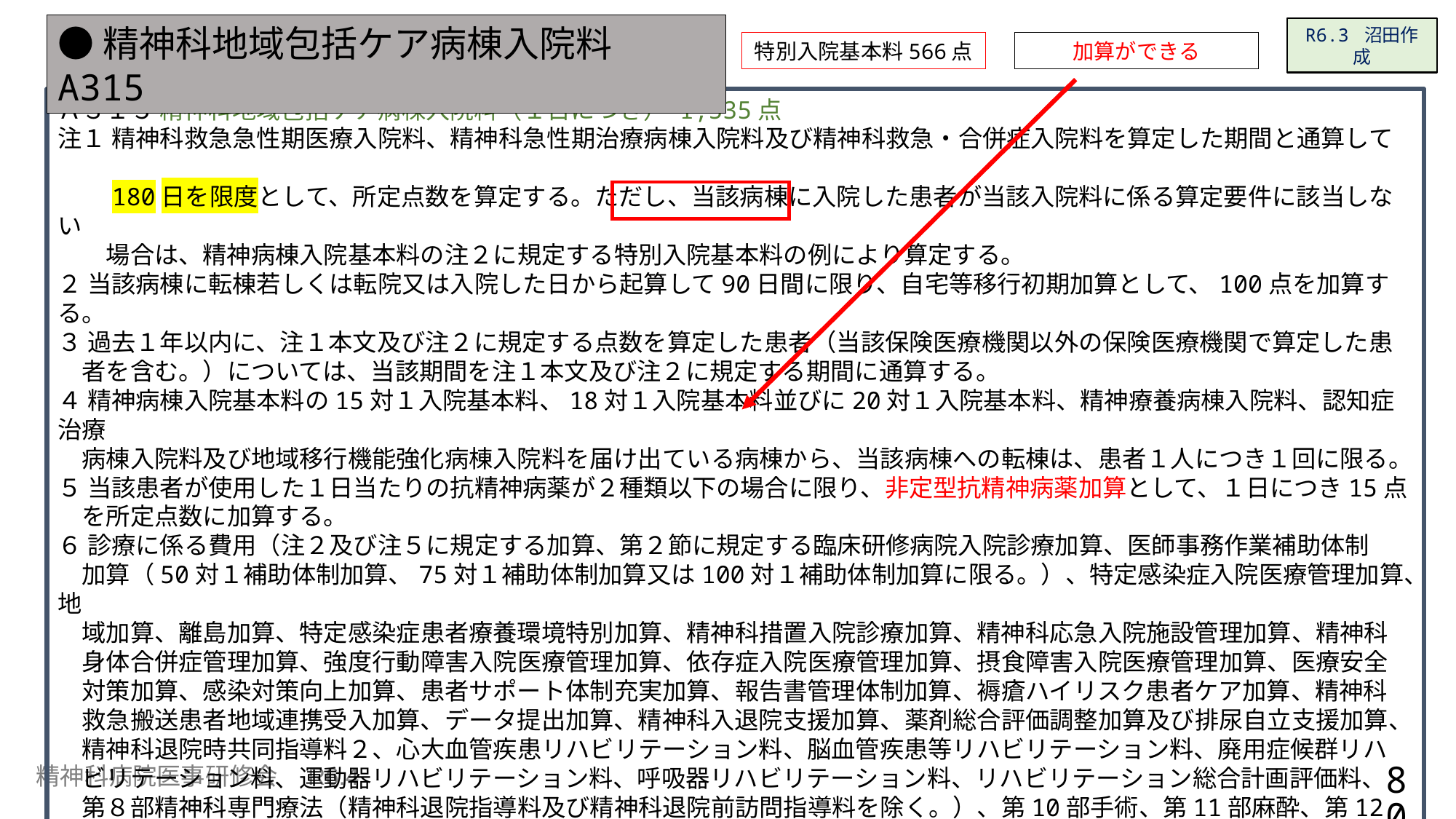

●精神科地域包括ケア病棟入院料 A315
R6.3 沼田作成
加算ができる
特別入院基本料566点
Ａ３１５ 精神科地域包括ケア病棟入院料（１日につき） 1,535点
注１ 精神科救急急性期医療入院料、精神科急性期治療病棟入院料及び精神科救急・合併症入院料を算定した期間と通算して
　　180日を限度として、所定点数を算定する。ただし、当該病棟に入院した患者が当該入院料に係る算定要件に該当しない
　　場合は、精神病棟入院基本料の注２に規定する特別入院基本料の例により算定する。
２ 当該病棟に転棟若しくは転院又は入院した日から起算して90日間に限り、自宅等移行初期加算として、100点を加算する。
３ 過去１年以内に、注１本文及び注２に規定する点数を算定した患者（当該保険医療機関以外の保険医療機関で算定した患
　者を含む。）については、当該期間を注１本文及び注２に規定する期間に通算する。
４ 精神病棟入院基本料の15対１入院基本料、18対１入院基本料並びに20対１入院基本料、精神療養病棟入院料、認知症治療
　病棟入院料及び地域移行機能強化病棟入院料を届け出ている病棟から、当該病棟への転棟は、患者１人につき１回に限る。
５ 当該患者が使用した１日当たりの抗精神病薬が２種類以下の場合に限り、非定型抗精神病薬加算として、１日につき15点
　を所定点数に加算する。
６ 診療に係る費用（注２及び注５に規定する加算、第２節に規定する臨床研修病院入院診療加算、医師事務作業補助体制
　加算（50対１補助体制加算、75対１補助体制加算又は100対１補助体制加算に限る。）、特定感染症入院医療管理加算、地
　域加算、離島加算、特定感染症患者療養環境特別加算、精神科措置入院診療加算、精神科応急入院施設管理加算、精神科
　身体合併症管理加算、強度行動障害入院医療管理加算、依存症入院医療管理加算、摂食障害入院医療管理加算、医療安全
　対策加算、感染対策向上加算、患者サポート体制充実加算、報告書管理体制加算、褥瘡ハイリスク患者ケア加算、精神科
　救急搬送患者地域連携受入加算、データ提出加算、精神科入退院支援加算、薬剤総合評価調整加算及び排尿自立支援加算、
　精神科退院時共同指導料２、心大血管疾患リハビリテーション料、脳血管疾患等リハビリテーション料、廃用症候群リハ
　ビリテーション料、運動器リハビリテーション料、呼吸器リハビリテーション料、リハビリテーション総合計画評価料、
　第８部精神科専門療法（精神科退院指導料及び精神科退院前訪問指導料を除く。）、第10部手術、第11部麻酔、第12部放
　射線治療及び第14部その他並びに除外薬剤・注射薬に係る費用を除く。）は、精神科地域包括ケア病棟入院料に含まれる
　ものとする。

80